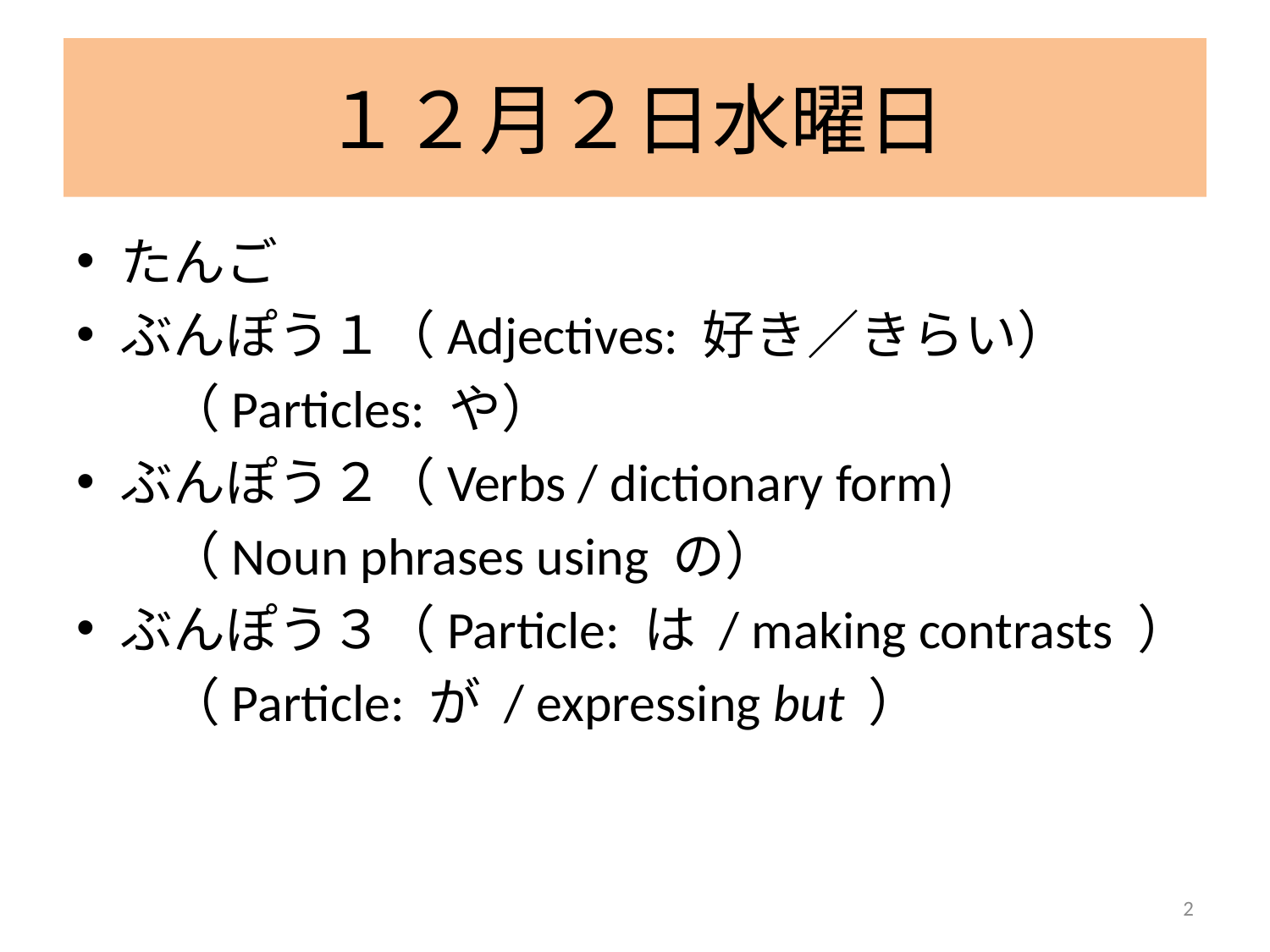

# １２月２日水曜日
たんご
ぶんぽう１（Adjectives: 好き／きらい）
					   （Particles: や）
ぶんぽう２（Verbs / dictionary form)
					   （Noun phrases using の）
ぶんぽう３（Particle: は / making contrasts ）
					   （Particle: が / expressing but ）

2